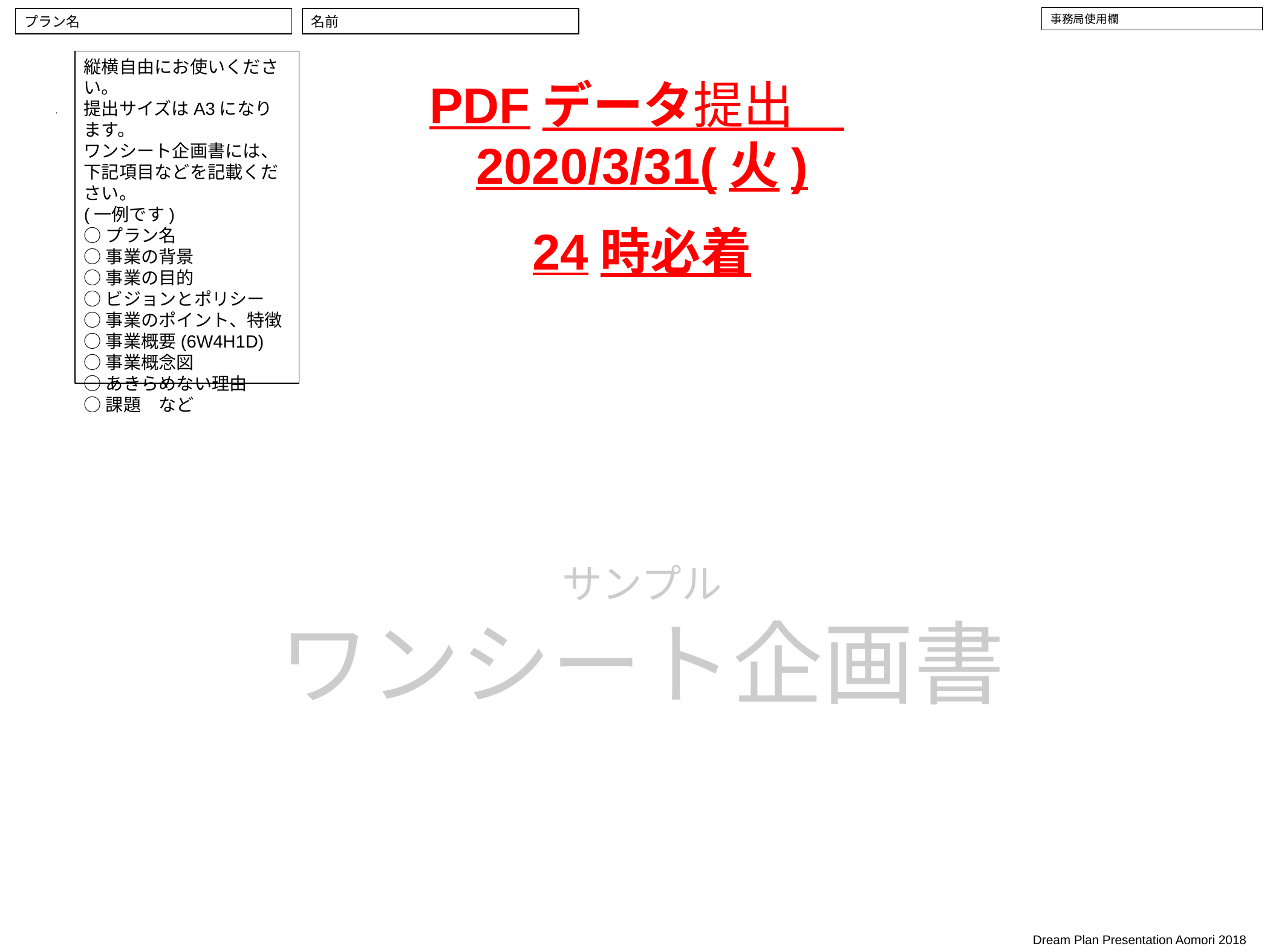

事務局使用欄
プラン名
名前
縦横自由にお使いください。
提出サイズはA3になります。
ワンシート企画書には、下記項目などを記載ください。
(一例です)
○プラン名
○事業の背景
○事業の目的
○ビジョンとポリシー
○事業のポイント、特徴
○事業概要(6W4H1D)
○事業概念図
○あきらめない理由
○課題　など

PDFデータ提出　2020/3/31(火)
24時必着
サンプル
ワンシート企画書
Dream Plan Presentation Aomori 2018